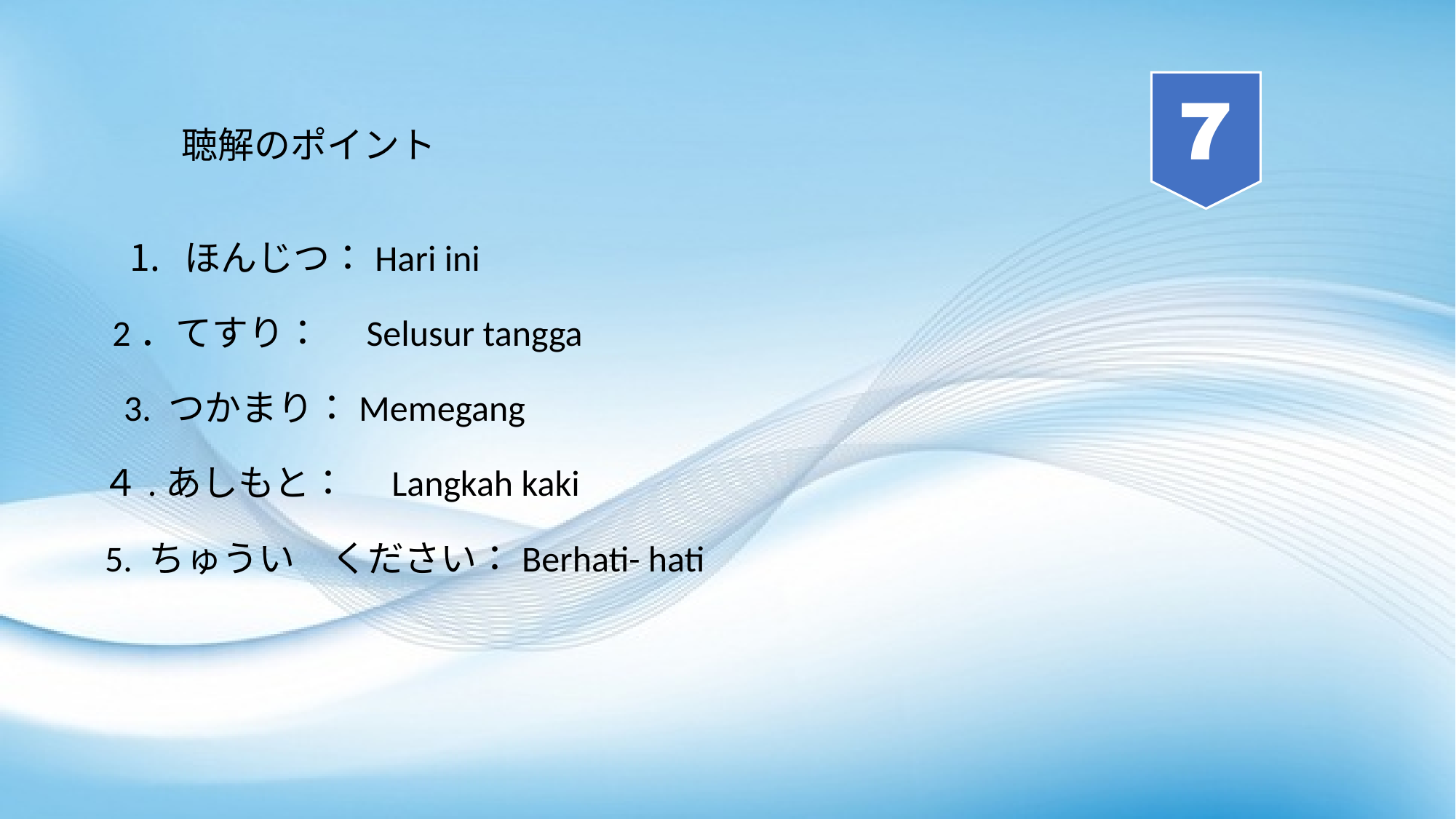

7
聴解のポイント
ほんじつ：Hari ini
2．てすり：　Selusur tangga
3. つかまり：Memegang
４.あしもと：　Langkah kaki
5. ちゅうい　ください：Berhati- hati